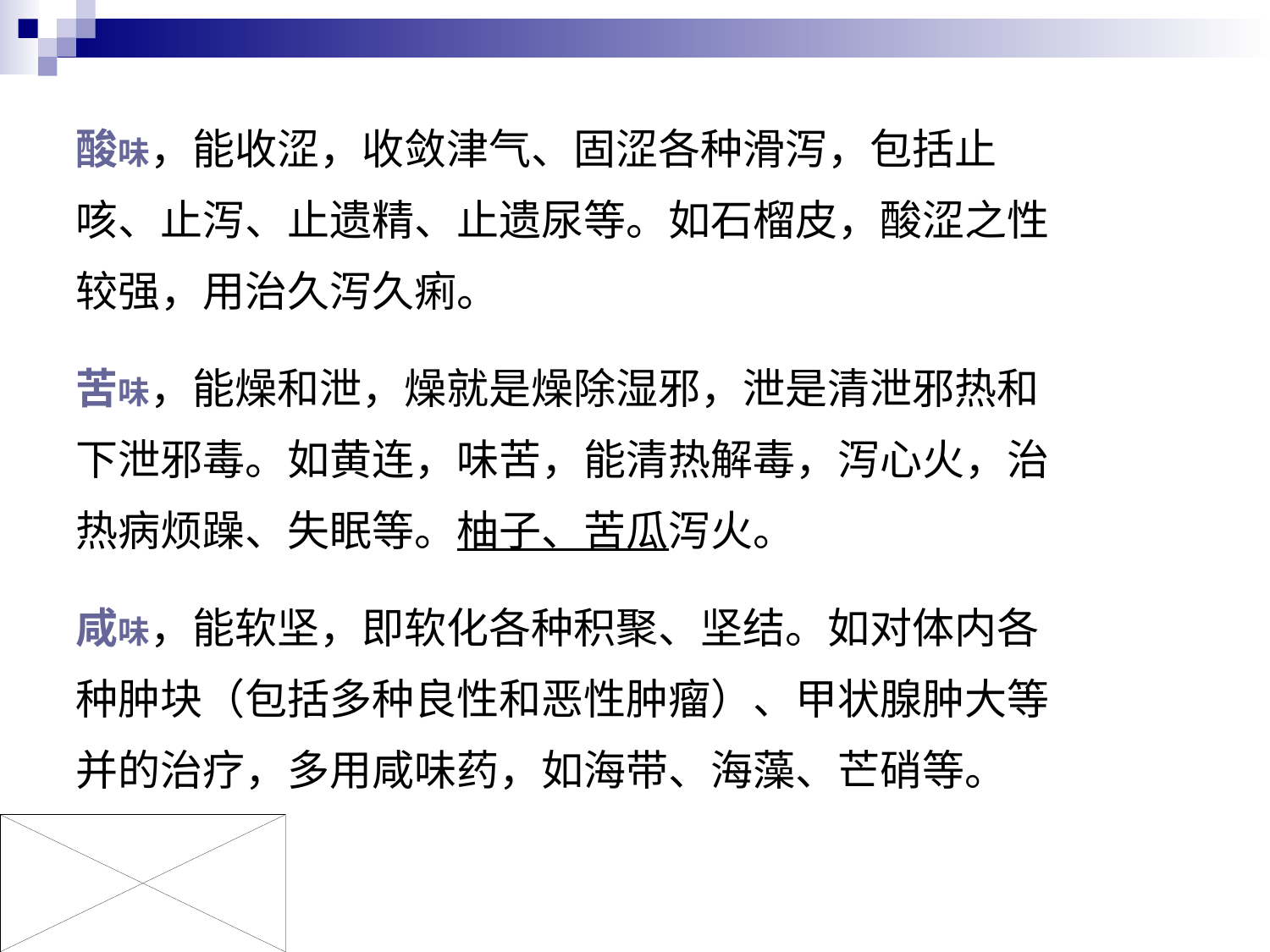

酸味，能收涩，收敛津气、固涩各种滑泻，包括止咳、止泻、止遗精、止遗尿等。如石榴皮，酸涩之性较强，用治久泻久痢。
苦味，能燥和泄，燥就是燥除湿邪，泄是清泄邪热和下泄邪毒。如黄连，味苦，能清热解毒，泻心火，治热病烦躁、失眠等。柚子、苦瓜泻火。
咸味，能软坚，即软化各种积聚、坚结。如对体内各种肿块（包括多种良性和恶性肿瘤）、甲状腺肿大等并的治疗，多用咸味药，如海带、海藻、芒硝等。